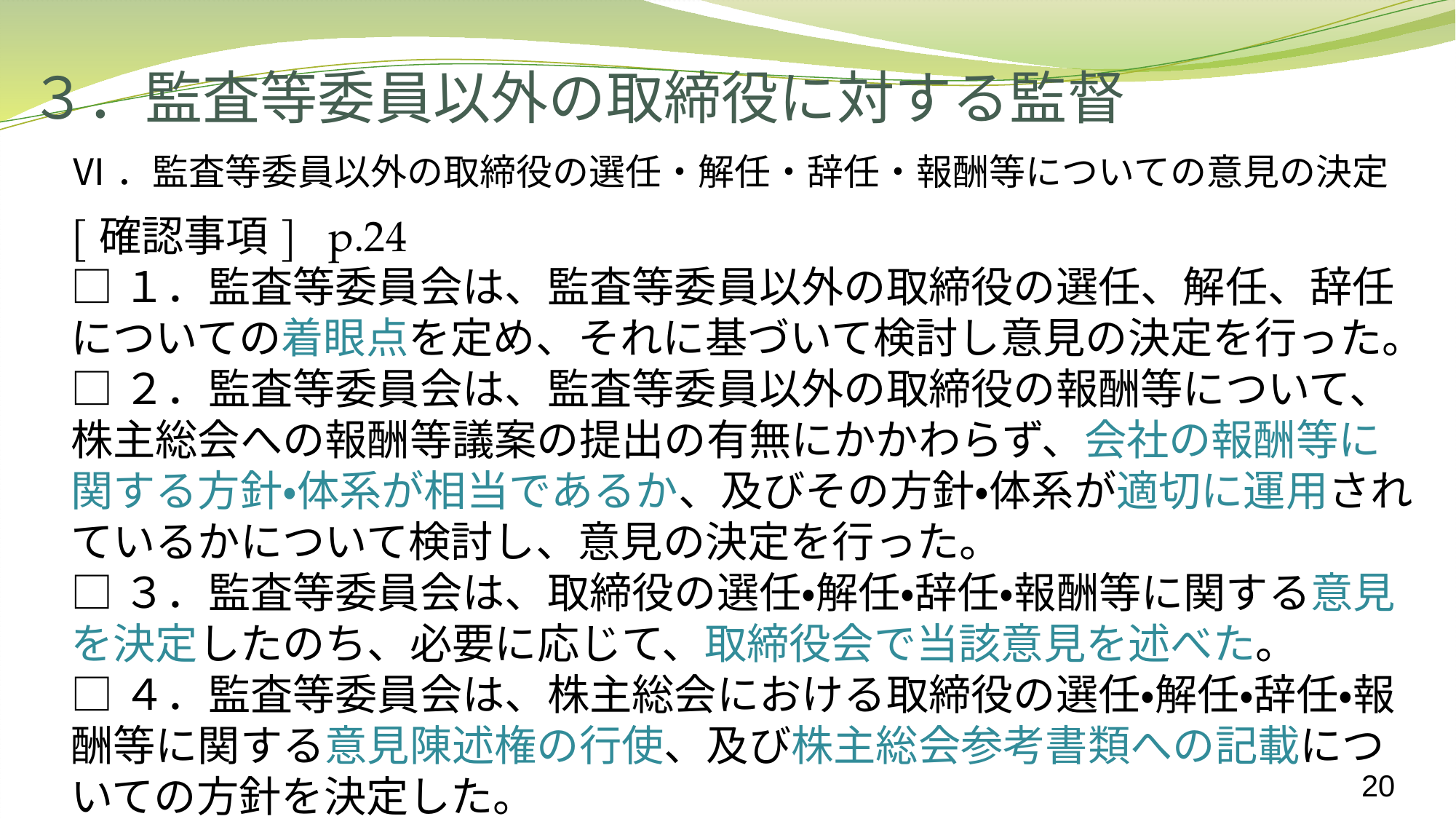

# ３．監査等委員以外の取締役に対する監督
Ⅵ．監査等委員以外の取締役の選任・解任・辞任・報酬等についての意見の決定
[確認事項]   p.24
□１．監査等委員会は、監査等委員以外の取締役の選任、解任、辞任についての着眼点を定め、それに基づいて検討し意見の決定を行った。
□２．監査等委員会は、監査等委員以外の取締役の報酬等について、株主総会への報酬等議案の提出の有無にかかわらず、会社の報酬等に関する方針・体系が相当であるか、及びその方針・体系が適切に運用されているかについて検討し、意見の決定を行った。
□３．監査等委員会は、取締役の選任・解任・辞任・報酬等に関する意見を決定したのち、必要に応じて、取締役会で当該意見を述べた。
□４．監査等委員会は、株主総会における取締役の選任・解任・辞任・報酬等に関する意見陳述権の行使、及び株主総会参考書類への記載についての方針を決定した。

20